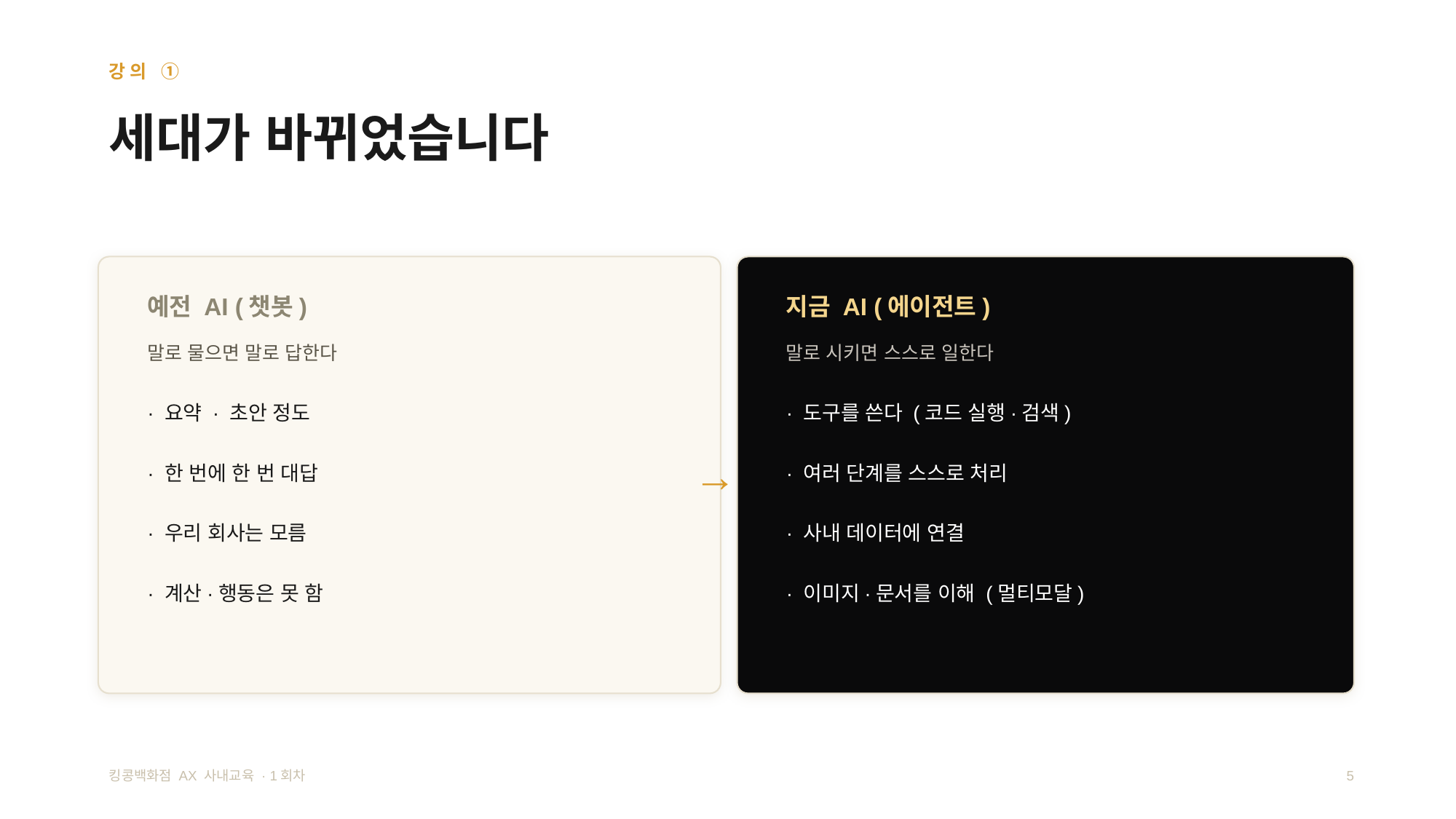

강의 ①
세대가 바뀌었습니다

예전 AI (챗봇)
지금 AI (에이전트)
말로 물으면 말로 답한다
말로 시키면 스스로 일한다
· 요약 · 초안 정도
· 도구를 쓴다 (코드 실행·검색)
→
· 한 번에 한 번 대답
· 여러 단계를 스스로 처리
· 우리 회사는 모름
· 사내 데이터에 연결
· 계산·행동은 못 함
· 이미지·문서를 이해 (멀티모달)
킹콩백화점 AX 사내교육 · 1회차
5